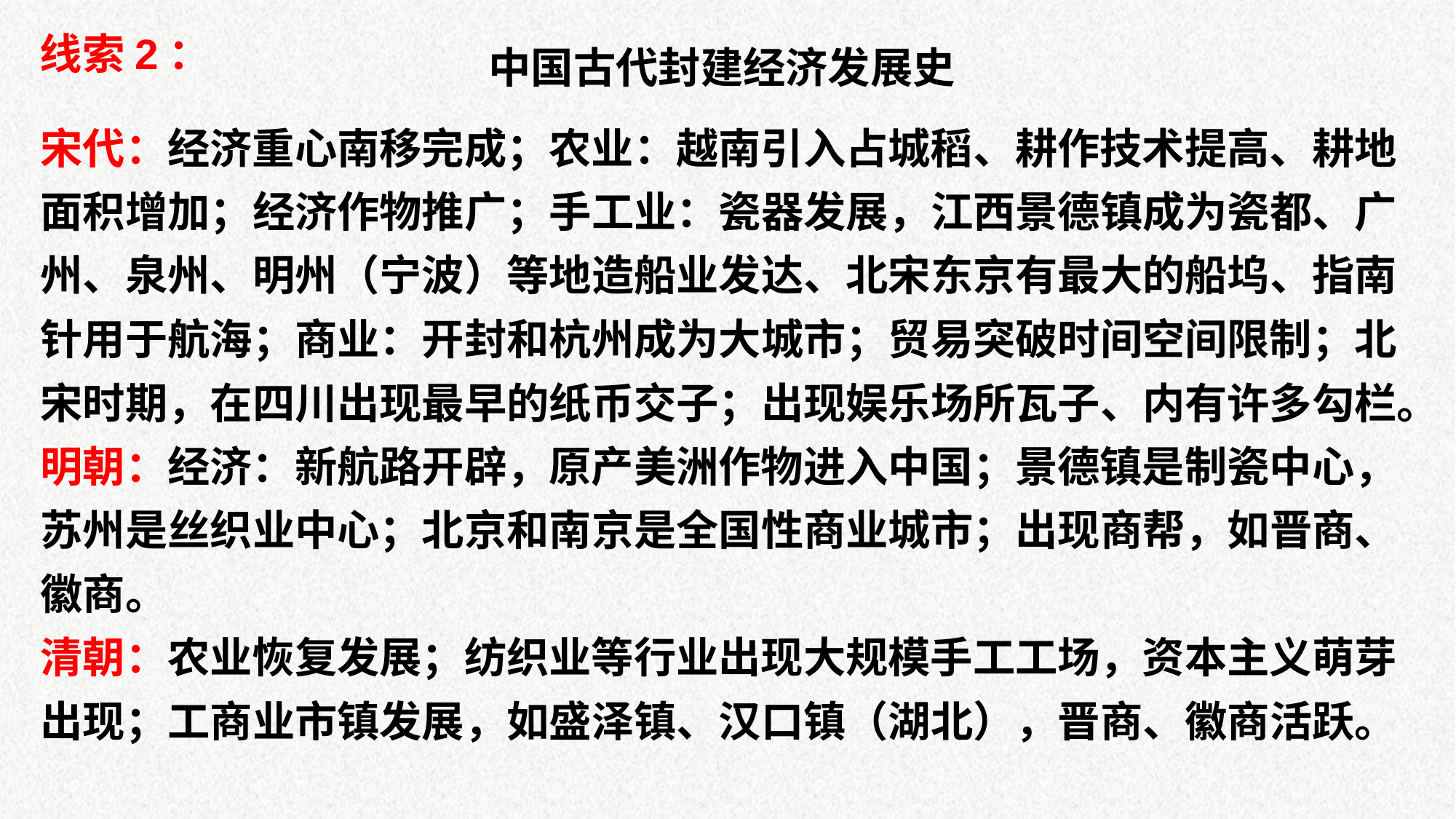

线索2：
中国古代封建经济发展史
宋代：经济重心南移完成；农业：越南引入占城稻、耕作技术提高、耕地面积增加；经济作物推广；手工业：瓷器发展，江西景德镇成为瓷都、广州、泉州、明州（宁波）等地造船业发达、北宋东京有最大的船坞、指南针用于航海；商业：开封和杭州成为大城市；贸易突破时间空间限制；北宋时期，在四川出现最早的纸币交子；出现娱乐场所瓦子、内有许多勾栏。
明朝：经济：新航路开辟，原产美洲作物进入中国；景德镇是制瓷中心，苏州是丝织业中心；北京和南京是全国性商业城市；出现商帮，如晋商、徽商。
清朝：农业恢复发展；纺织业等行业出现大规模手工工场，资本主义萌芽出现；工商业市镇发展，如盛泽镇、汉口镇（湖北），晋商、徽商活跃。